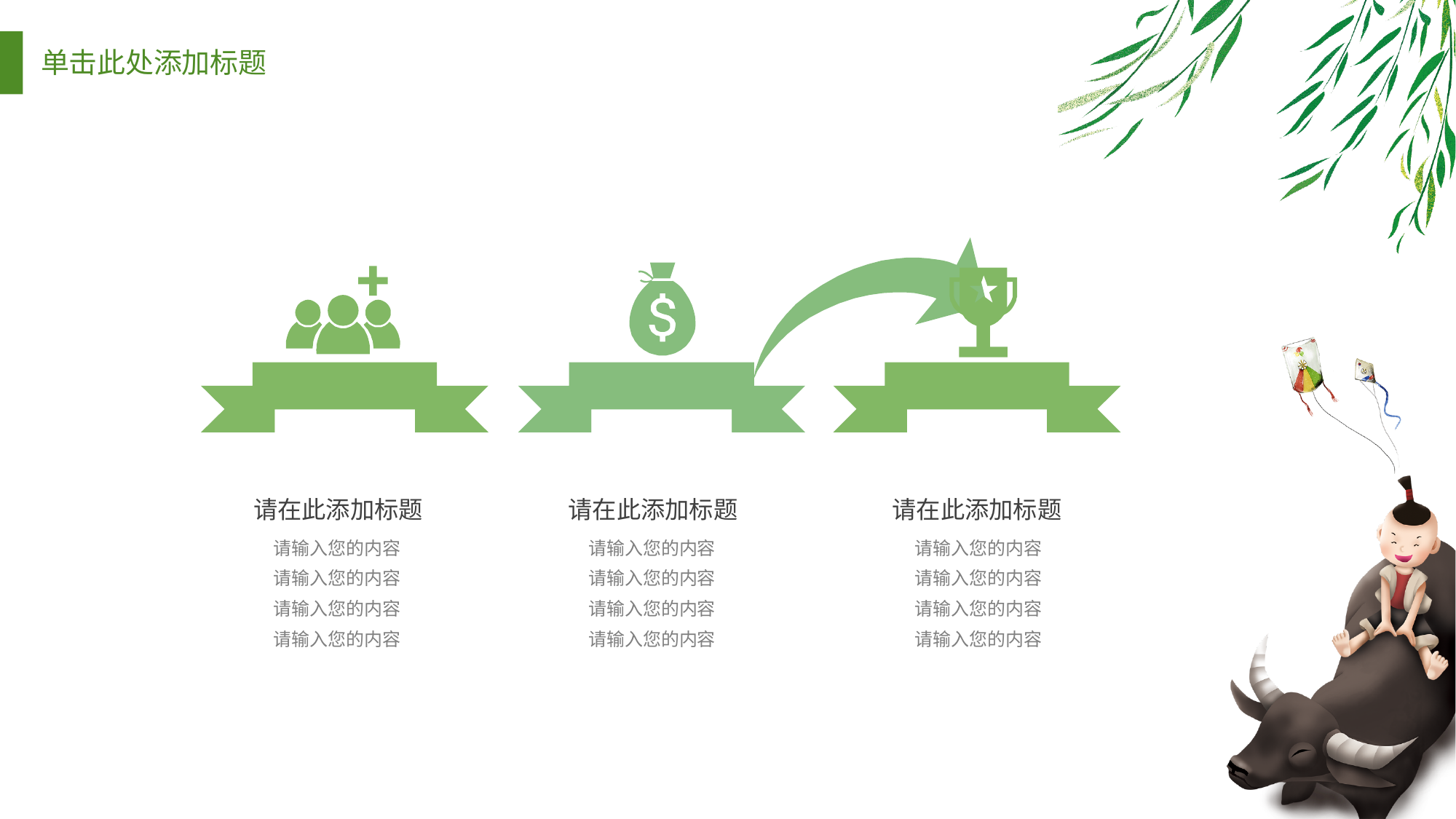

请在此添加标题
请输入您的内容
请输入您的内容
请输入您的内容
请输入您的内容
请在此添加标题
请输入您的内容
请输入您的内容
请输入您的内容
请输入您的内容
请在此添加标题
请输入您的内容
请输入您的内容
请输入您的内容
请输入您的内容